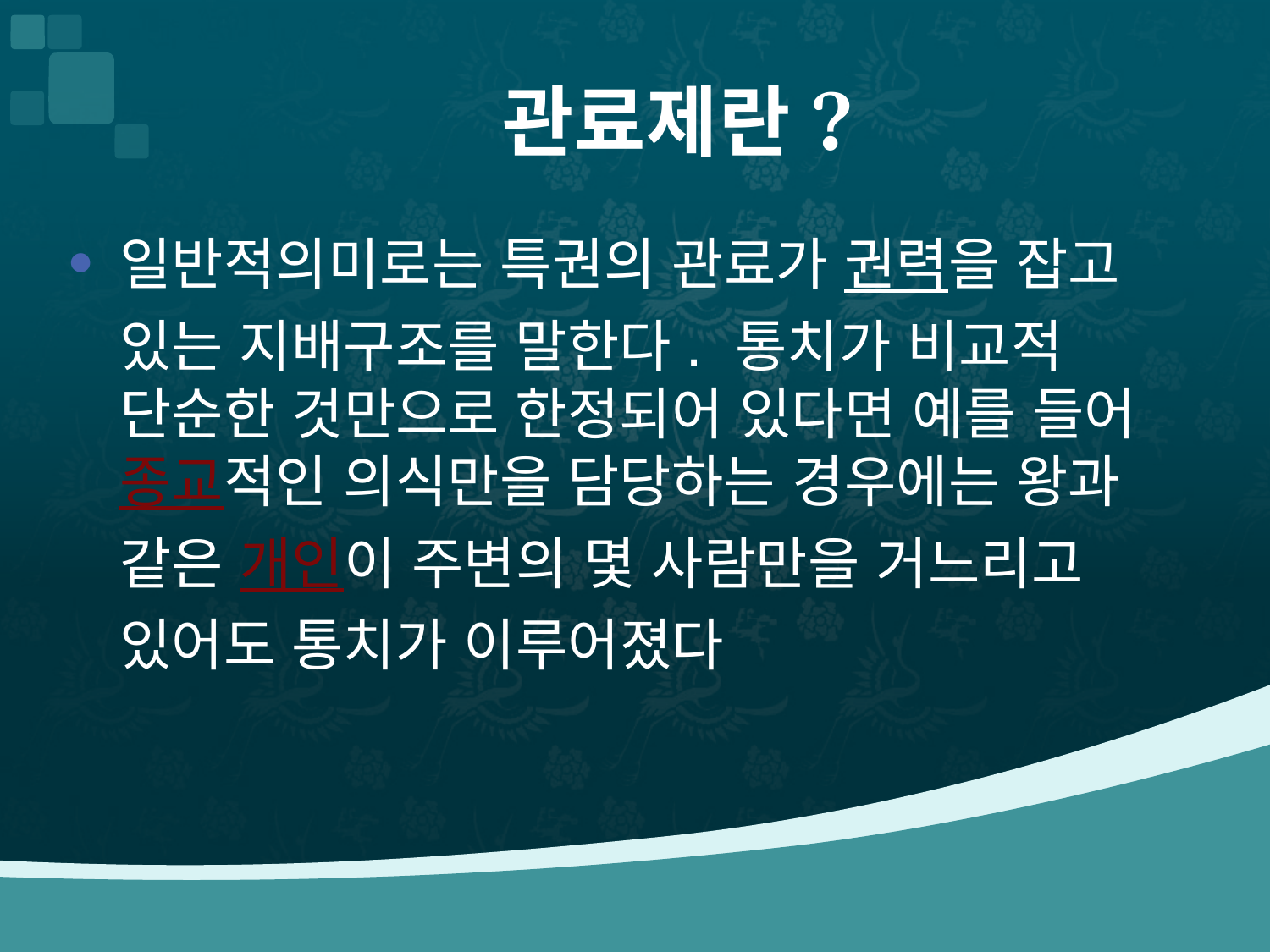

# 관료제란?
일반적의미로는 특권의 관료가 권력을 잡고 있는 지배구조를 말한다. 통치가 비교적 단순한 것만으로 한정되어 있다면 예를 들어 종교적인 의식만을 담당하는 경우에는 왕과 같은 개인이 주변의 몇 사람만을 거느리고 있어도 통치가 이루어졌다